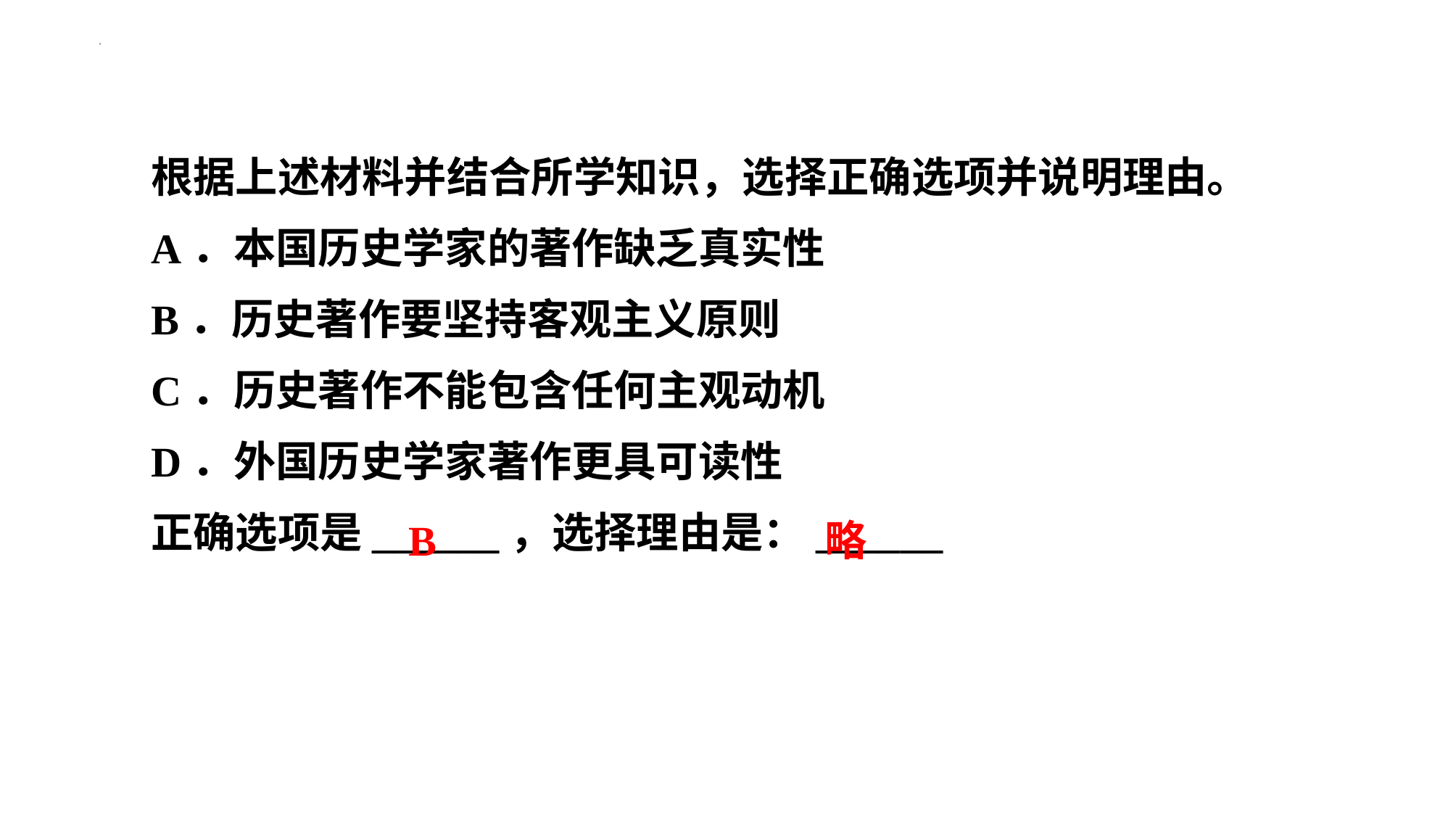

根据上述材料并结合所学知识，选择正确选项并说明理由。
A．本国历史学家的著作缺乏真实性
B．历史著作要坚持客观主义原则
C．历史著作不能包含任何主观动机
D．外国历史学家著作更具可读性
正确选项是______，选择理由是：______
B
略